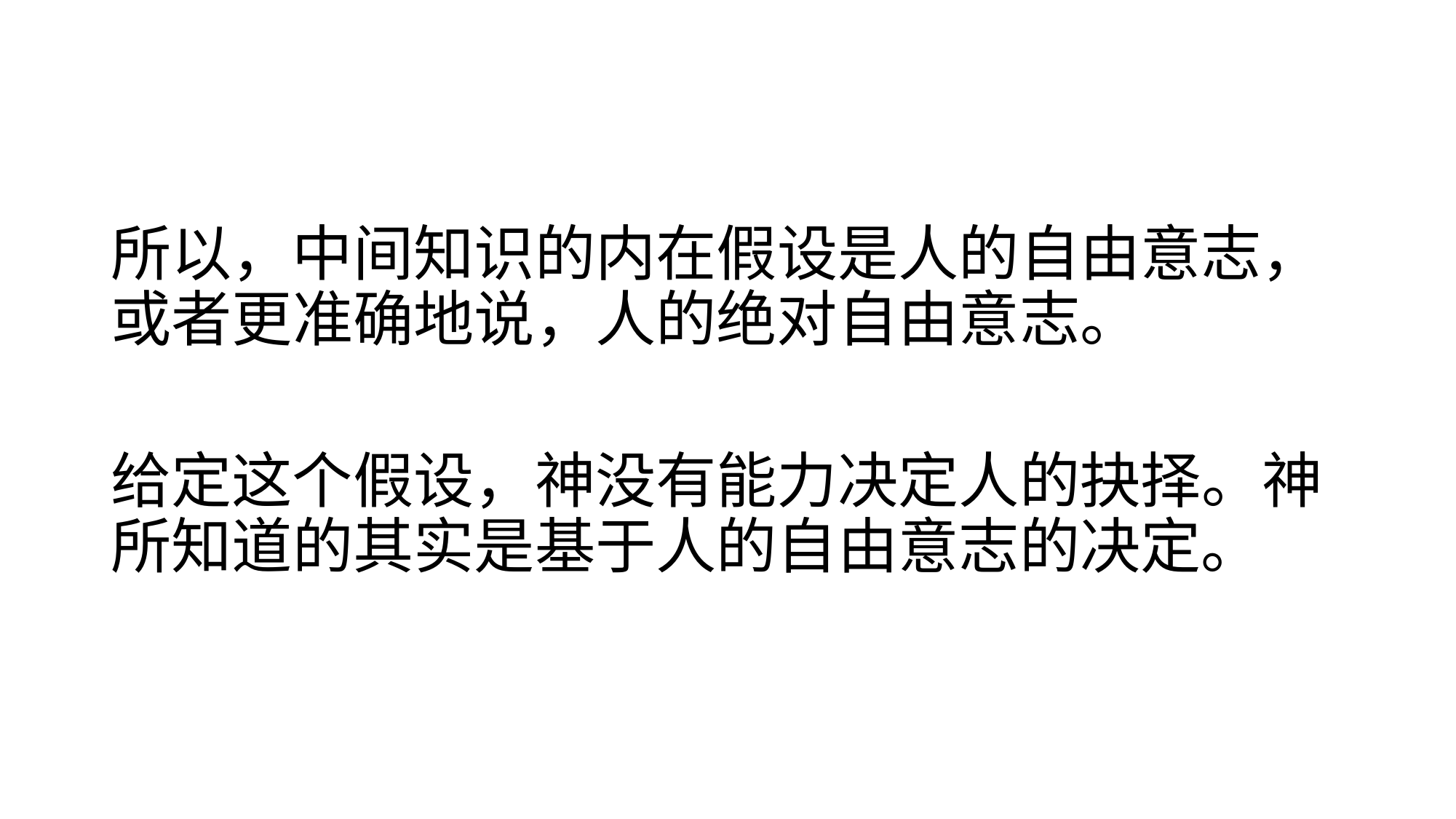

#
所以，中间知识的内在假设是人的自由意志，或者更准确地说，人的绝对自由意志。

给定这个假设，神没有能力决定人的抉择。神所知道的其实是基于人的自由意志的决定。